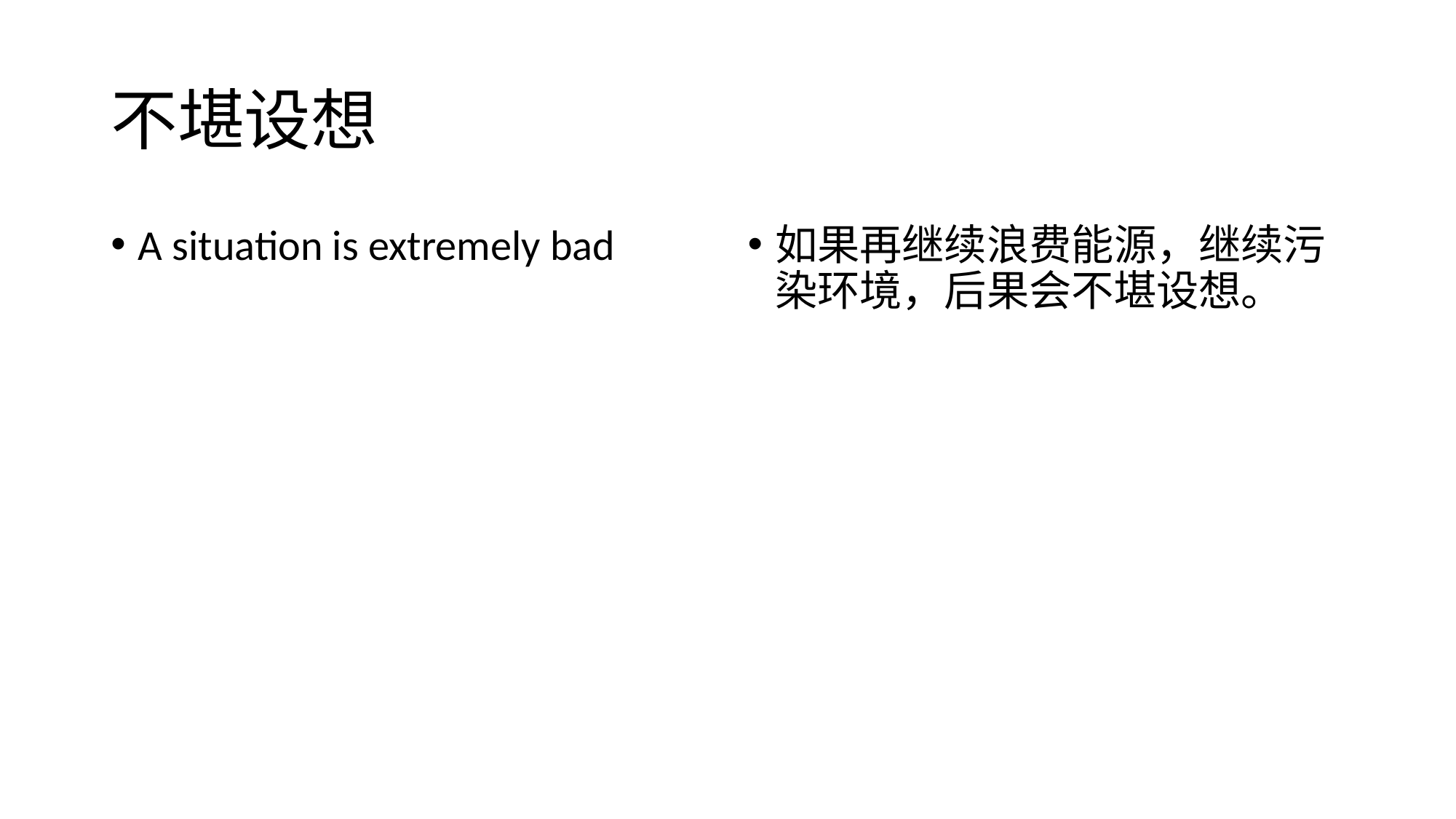

# 不堪设想
A situation is extremely bad
如果再继续浪费能源，继续污染环境，后果会不堪设想。